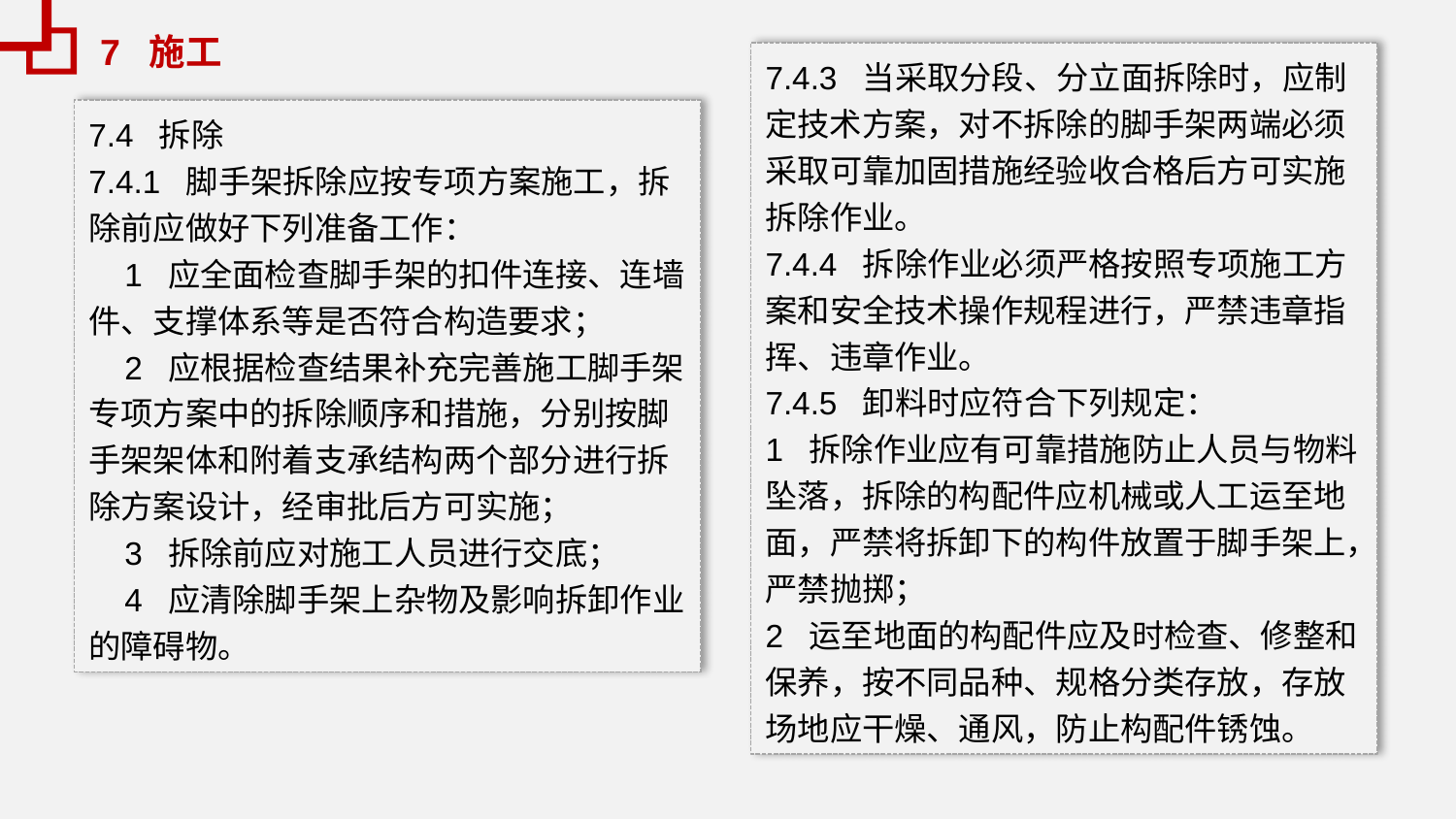

7  施工

7.4.3  当采取分段、分立面拆除时，应制定技术方案，对不拆除的脚手架两端必须采取可靠加固措施经验收合格后方可实施拆除作业。
7.4.4  拆除作业必须严格按照专项施工方案和安全技术操作规程进行，严禁违章指挥、违章作业。
7.4.5  卸料时应符合下列规定：
1  拆除作业应有可靠措施防止人员与物料坠落，拆除的构配件应机械或人工运至地面，严禁将拆卸下的构件放置于脚手架上，严禁抛掷；
2  运至地面的构配件应及时检查、修整和保养，按不同品种、规格分类存放，存放场地应干燥、通风，防止构配件锈蚀。
7.4  拆除
7.4.1  脚手架拆除应按专项方案施工，拆除前应做好下列准备工作：
    1  应全面检查脚手架的扣件连接、连墙件、支撑体系等是否符合构造要求；
    2  应根据检查结果补充完善施工脚手架专项方案中的拆除顺序和措施，分别按脚手架架体和附着支承结构两个部分进行拆除方案设计，经审批后方可实施；
    3  拆除前应对施工人员进行交底；
    4  应清除脚手架上杂物及影响拆卸作业的障碍物。